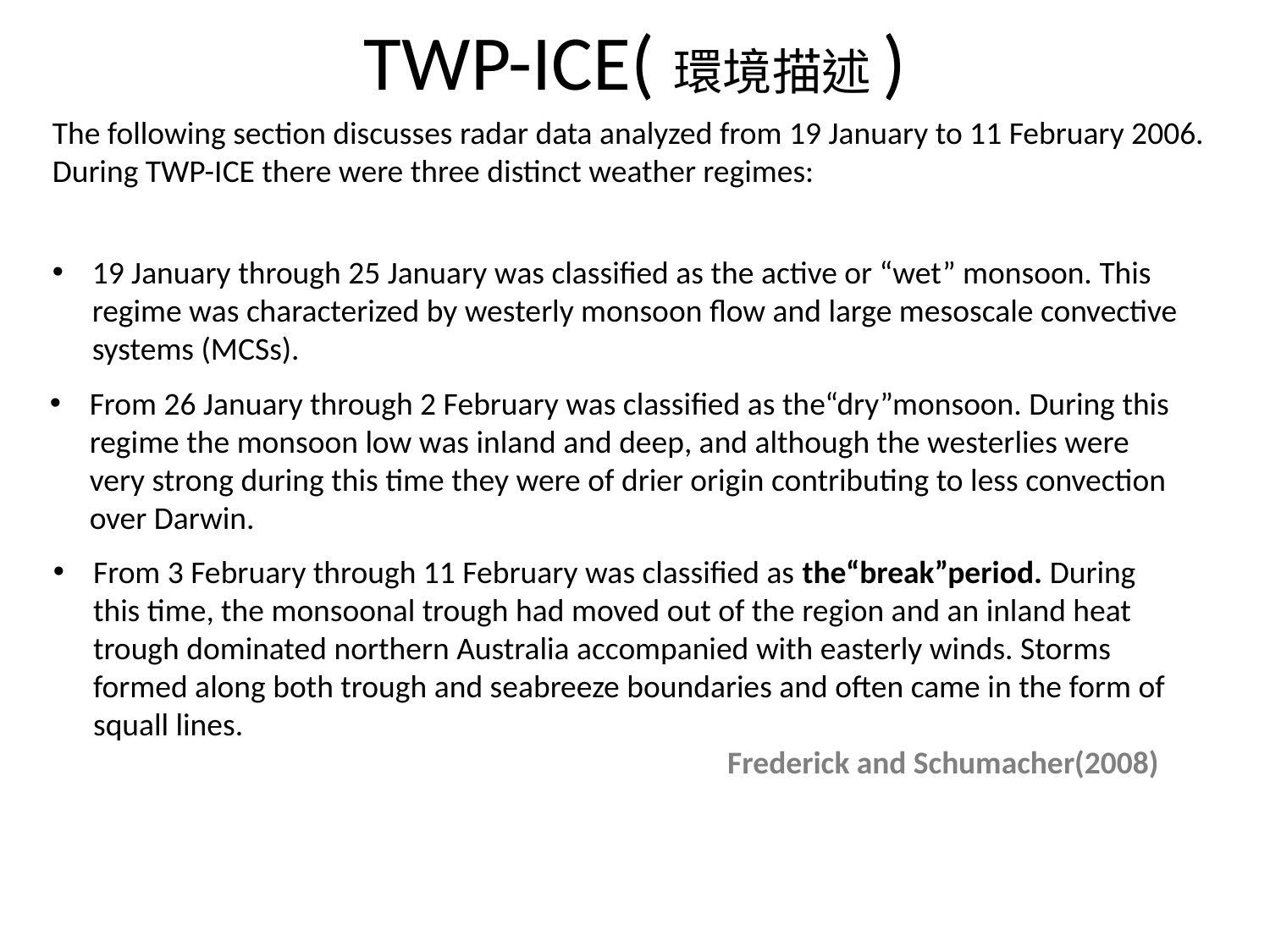

# TWP-ICE(環境描述)
The following section discusses radar data analyzed from 19 January to 11 February 2006. During TWP-ICE there were three distinct weather regimes:
19 January through 25 January was classified as the active or “wet” monsoon. This regime was characterized by westerly monsoon flow and large mesoscale convective systems (MCSs).
From 26 January through 2 February was classified as the“dry”monsoon. During this regime the monsoon low was inland and deep, and although the westerlies were very strong during this time they were of drier origin contributing to less convection over Darwin.
From 3 February through 11 February was classified as the“break”period. During this time, the monsoonal trough had moved out of the region and an inland heat trough dominated northern Australia accompanied with easterly winds. Storms formed along both trough and seabreeze boundaries and often came in the form of squall lines.
Frederick and Schumacher(2008)